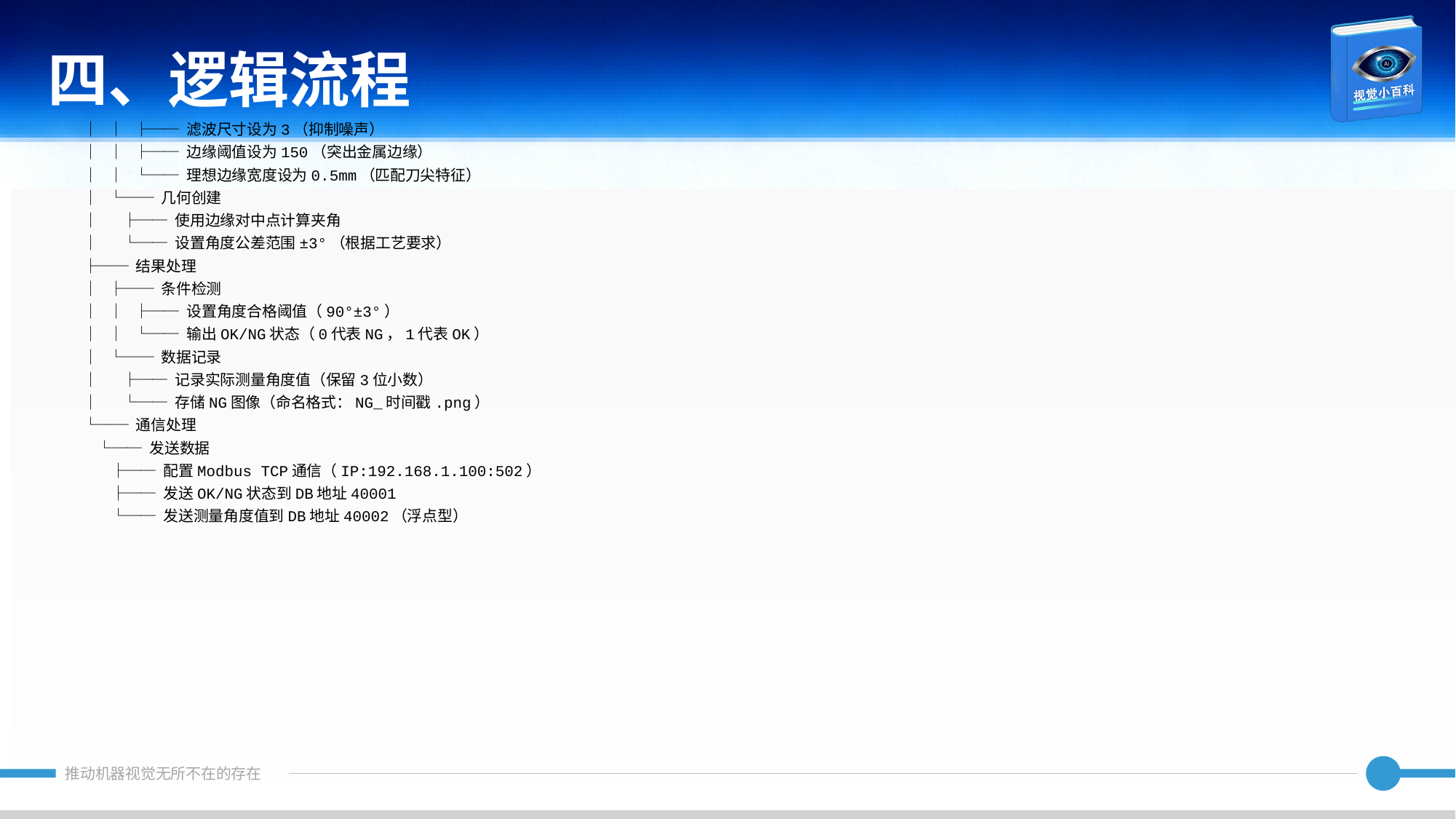

四、逻辑流程

│   │   ├── 滤波尺寸设为3（抑制噪声）
│   │   ├── 边缘阈值设为150（突出金属边缘）
│   │   └── 理想边缘宽度设为0.5mm（匹配刀尖特征）
│   └── 几何创建
│       ├── 使用边缘对中点计算夹角
│       └── 设置角度公差范围±3°（根据工艺要求）
├── 结果处理
│   ├── 条件检测
│   │   ├── 设置角度合格阈值（90°±3°）
│   │   └── 输出OK/NG状态（0代表NG，1代表OK）
│   └── 数据记录
│       ├── 记录实际测量角度值（保留3位小数）
│       └── 存储NG图像（命名格式：NG_时间戳.png）
└── 通信处理
    └── 发送数据
        ├── 配置Modbus TCP通信（IP:192.168.1.100:502）
        ├── 发送OK/NG状态到DB地址40001
        └── 发送测量角度值到DB地址40002（浮点型）
9